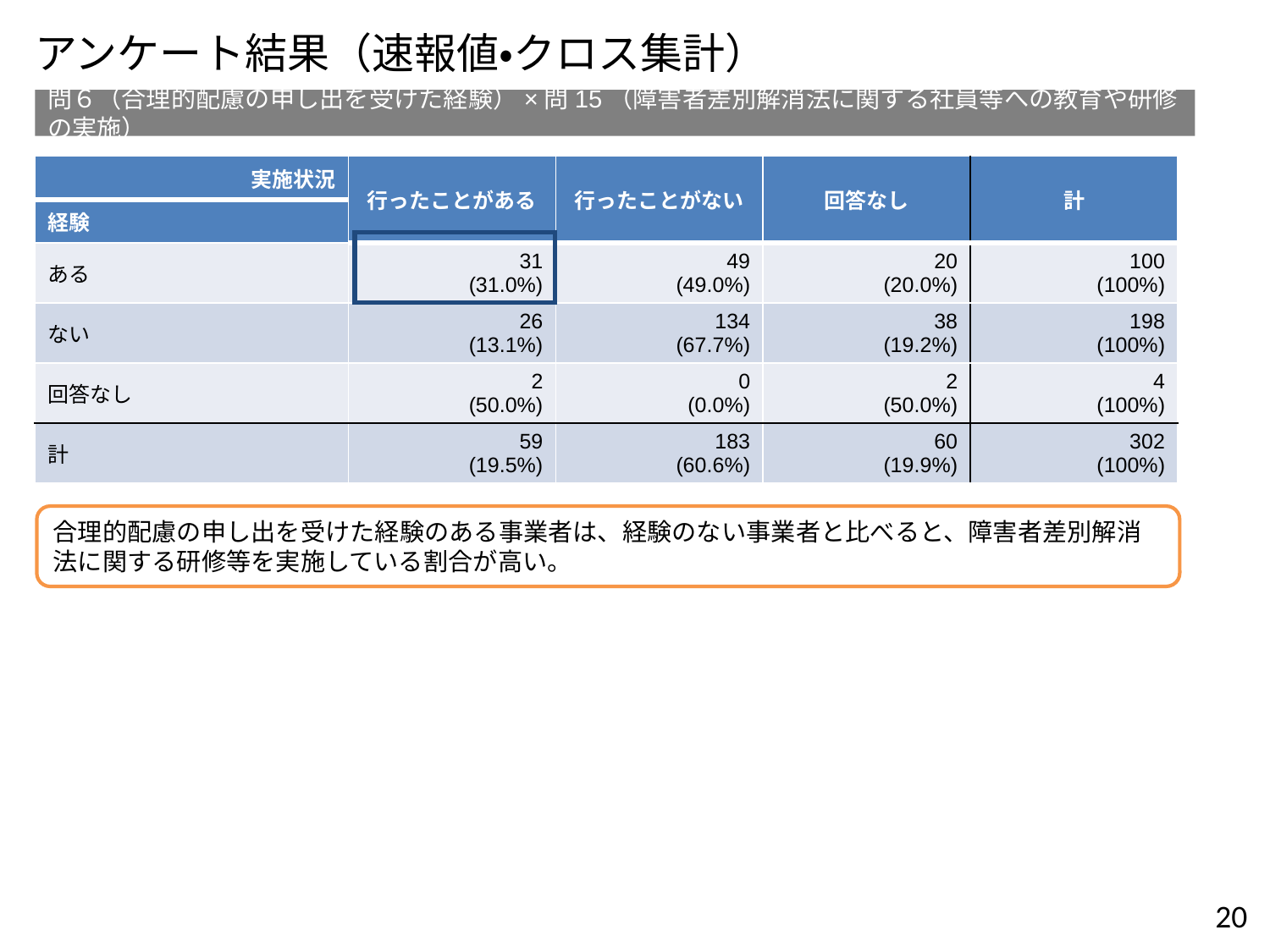

アンケート結果（速報値・クロス集計）

問６（合理的配慮の申し出を受けた経験）×問15（障害者差別解消法に関する社員等への教育や研修の実施）
| 実施状況 | 行ったことがある | 行ったことがない | 回答なし | 計 |
| --- | --- | --- | --- | --- |
| 経験 |  |  |  |  |
| ある | 31 (31.0%) | 49 (49.0%) | 20 (20.0%) | 100 (100%) |
| ない | 26 (13.1%) | 134 (67.7%) | 38 (19.2%) | 198 (100%) |
| 回答なし | 2 (50.0%) | 0 (0.0%) | 2 (50.0%) | 4 (100%) |
| 計 | 59 (19.5%) | 183 (60.6%) | 60 (19.9%) | 302 (100%) |
|  |
| --- |
合理的配慮の申し出を受けた経験のある事業者は、経験のない事業者と比べると、障害者差別解消法に関する研修等を実施している割合が高い。
20